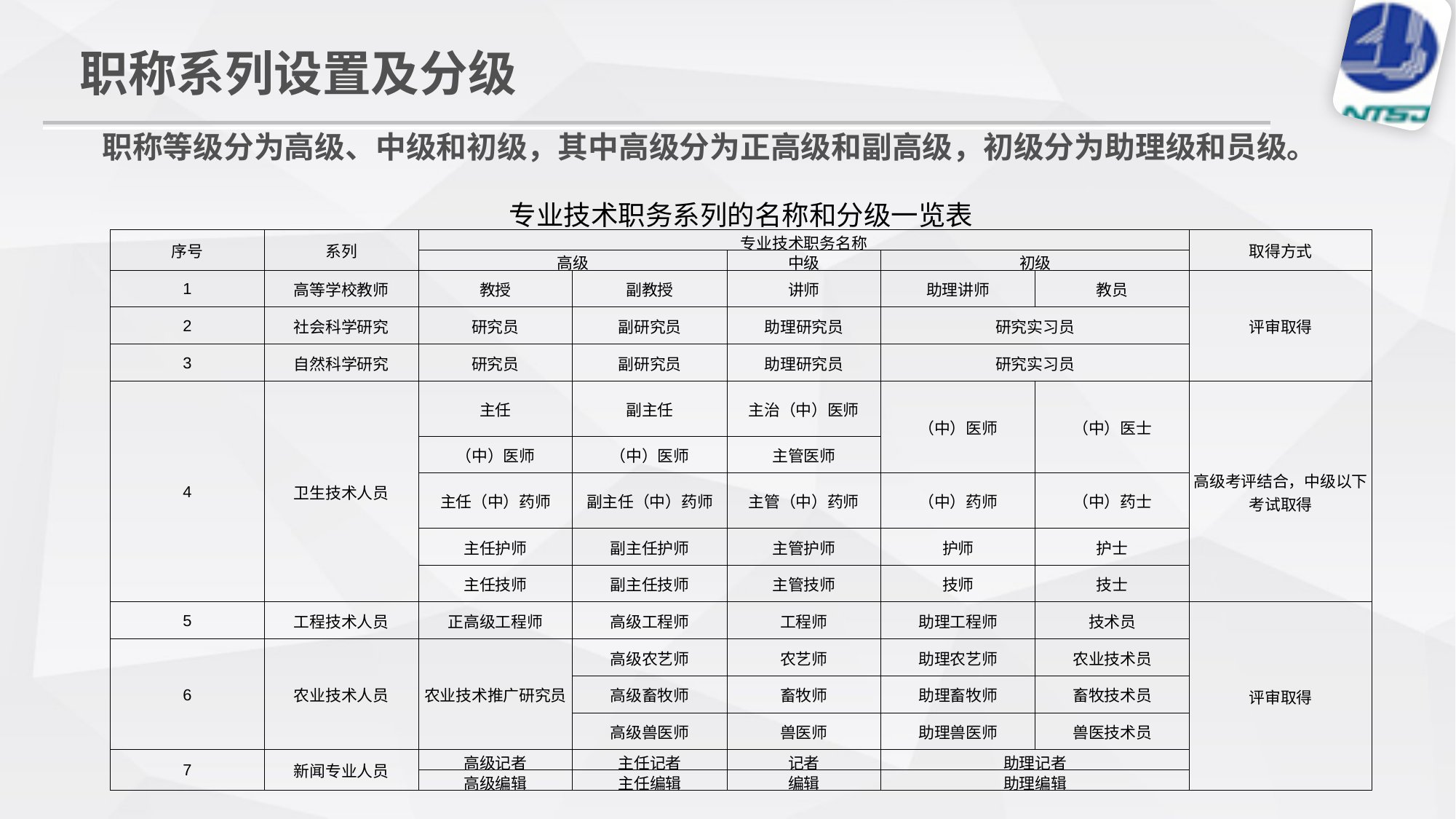

职称系列设置及分级
职称等级分为高级、中级和初级，其中高级分为正高级和副高级，初级分为助理级和员级。
| 专业技术职务系列的名称和分级一览表 |  |  |  |  |  |  |  |
| --- | --- | --- | --- | --- | --- | --- | --- |
| 序号 | 系列 | 专业技术职务名称 |  |  |  |  | 取得方式 |
|  |  | 高级 |  | 中级 | 初级 |  |  |
| 1 | 高等学校教师 | 教授 | 副教授 | 讲师 | 助理讲师 | 教员 | 评审取得 |
| 2 | 社会科学研究 | 研究员 | 副研究员 | 助理研究员 | 研究实习员 |  |  |
| 3 | 自然科学研究 | 研究员 | 副研究员 | 助理研究员 | 研究实习员 |  |  |
| 4 | 卫生技术人员 | 主任 | 副主任 | 主治（中）医师 | （中）医师 | （中）医士 | 高级考评结合，中级以下考试取得 |
|  |  | （中）医师 | （中）医师 | 主管医师 |  |  |  |
|  |  | 主任（中）药师 | 副主任（中）药师 | 主管（中）药师 | （中）药师 | （中）药士 |  |
|  |  | 主任护师 | 副主任护师 | 主管护师 | 护师 | 护士 |  |
|  |  | 主任技师 | 副主任技师 | 主管技师 | 技师 | 技士 |  |
| 5 | 工程技术人员 | 正高级工程师 | 高级工程师 | 工程师 | 助理工程师 | 技术员 | 评审取得 |
| 6 | 农业技术人员 | 农业技术推广研究员 | 高级农艺师 | 农艺师 | 助理农艺师 | 农业技术员 |  |
|  |  |  | 高级畜牧师 | 畜牧师 | 助理畜牧师 | 畜牧技术员 |  |
|  |  |  | 高级兽医师 | 兽医师 | 助理兽医师 | 兽医技术员 |  |
| 7 | 新闻专业人员 | 高级记者 | 主任记者 | 记者 | 助理记者 |  |  |
|  |  | 高级编辑 | 主任编辑 | 编辑 | 助理编辑 |  |  |